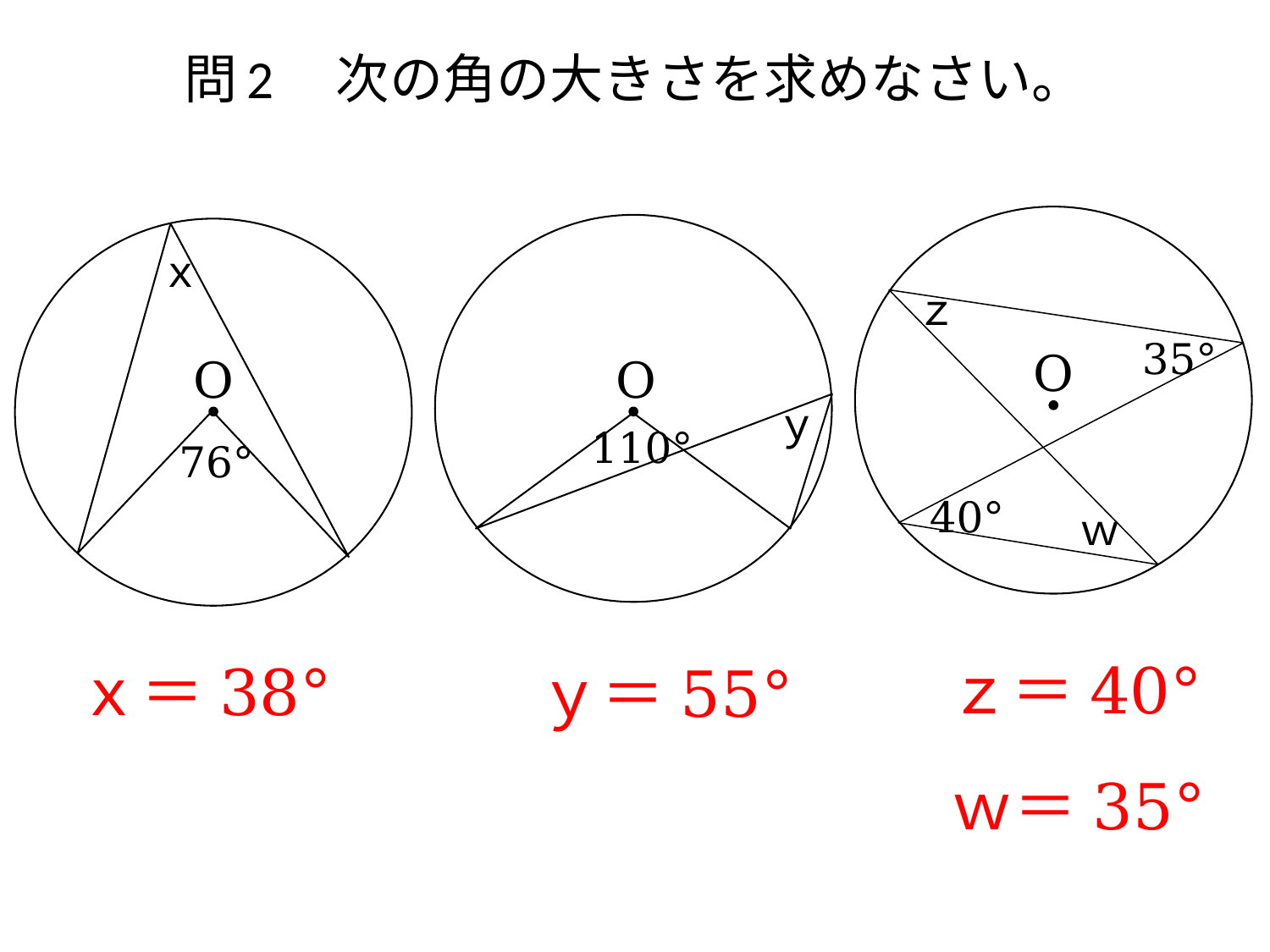

# 問2　次の角の大きさを求めなさい。

ｘ
ｚ

35°
O
O
O
ｙ

110°
76°
40°
ｗ
ｚ＝40°
ｘ＝38°
ｙ＝55°
ｗ＝35°